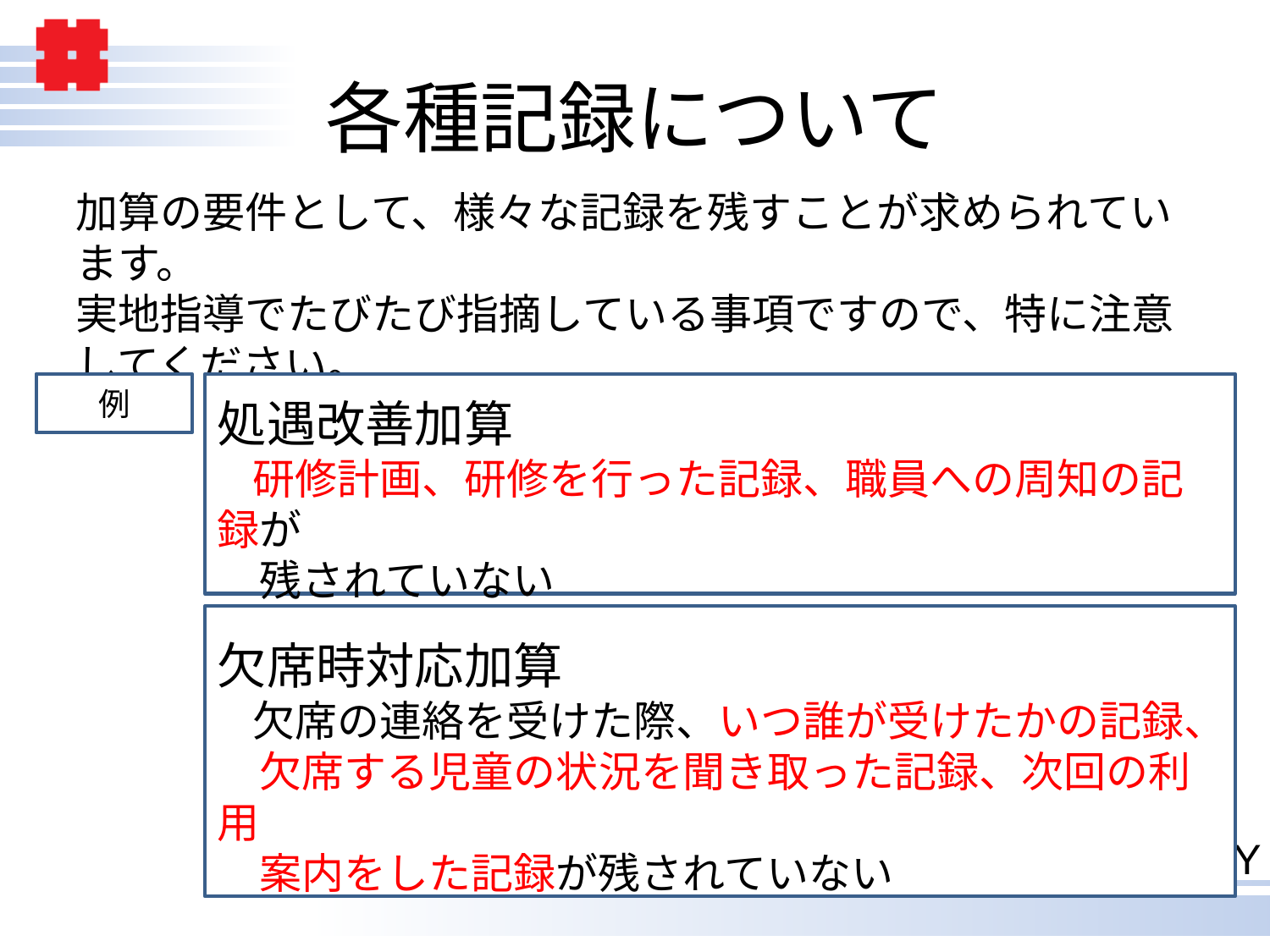

# 各種記録について
加算の要件として、様々な記録を残すことが求められています。
実地指導でたびたび指摘している事項ですので、特に注意してください。
例
処遇改善加算
　研修計画、研修を行った記録、職員への周知の記録が
　残されていない
欠席時対応加算
　欠席の連絡を受けた際、いつ誰が受けたかの記録、
　欠席する児童の状況を聞き取った記録、次回の利用
　案内をした記録が残されていない